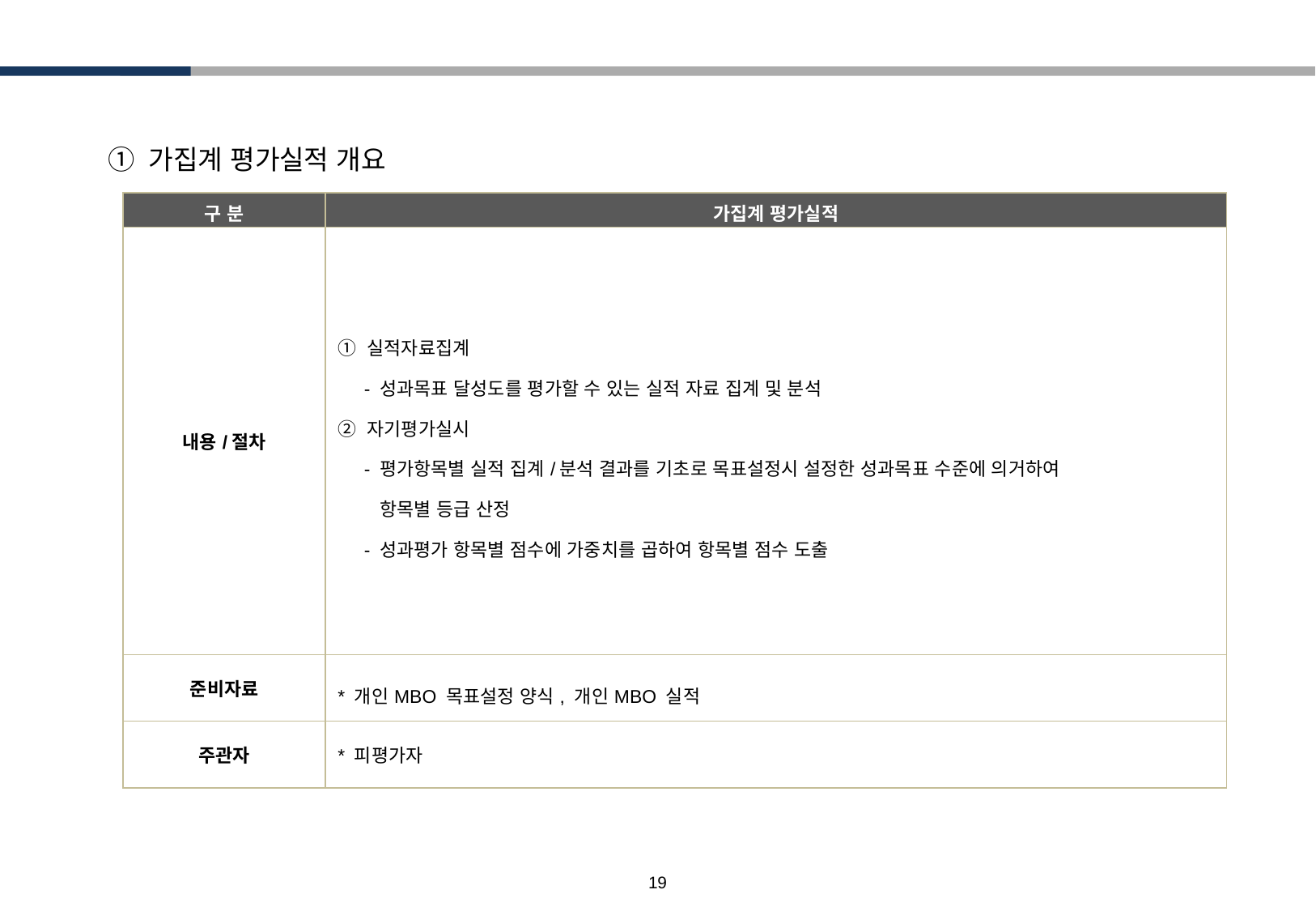

3. 단계별 세부내용
        ① 가집계 평가실적 개요
| 구 분 | 가집계 평가실적 |
| --- | --- |
| 내용/절차 | ① 실적자료집계 - 성과목표 달성도를 평가할 수 있는 실적 자료 집계 및 분석 ② 자기평가실시 - 평가항목별 실적 집계/분석 결과를 기초로 목표설정시 설정한 성과목표 수준에 의거하여 항목별 등급 산정 - 성과평가 항목별 점수에 가중치를 곱하여 항목별 점수 도출 |
| 준비자료 | \* 개인MBO 목표설정 양식, 개인MBO 실적 |
| 주관자 | \* 피평가자 |
19